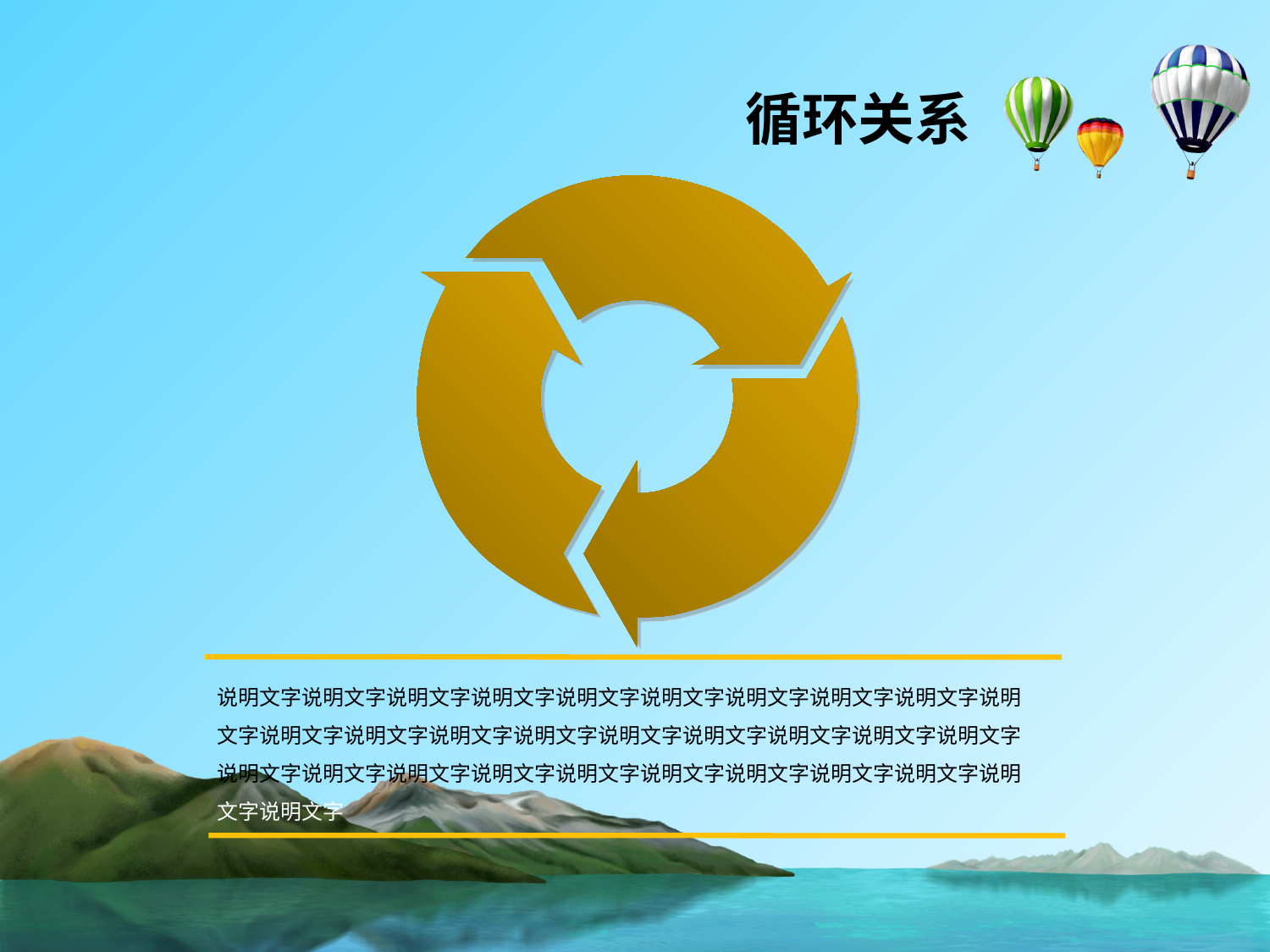

# 循环关系

说明文字说明文字说明文字说明文字说明文字说明文字说明文字说明文字说明文字说明文字说明文字说明文字说明文字说明文字说明文字说明文字说明文字说明文字说明文字说明文字说明文字说明文字说明文字说明文字说明文字说明文字说明文字说明文字说明文字说明文字